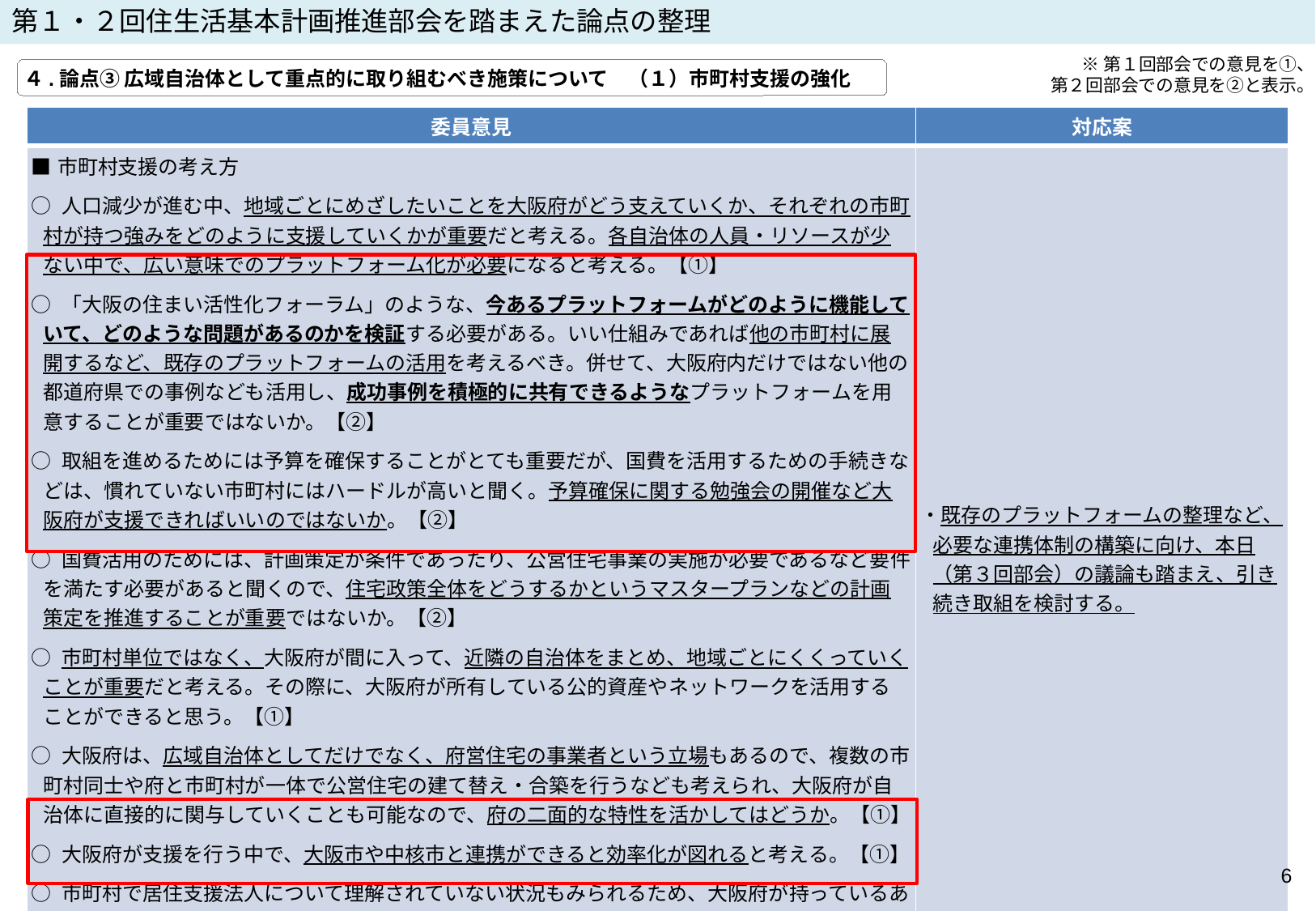

第１・２回住生活基本計画推進部会を踏まえた論点の整理
※第１回部会での意見を①、
第２回部会での意見を②と表示。
４.論点③ 広域自治体として重点的に取り組むべき施策について　（１）市町村支援の強化
| 委員意見 | 対応案 |
| --- | --- |
| ■市町村支援の考え方 ○ 人口減少が進む中、地域ごとにめざしたいことを大阪府がどう支えていくか、それぞれの市町村が持つ強みをどのように支援していくかが重要だと考える。各自治体の人員・リソースが少ない中で、広い意味でのプラットフォーム化が必要になると考える。【①】 ○ 「大阪の住まい活性化フォーラム」のような、今あるプラットフォームがどのように機能していて、どのような問題があるのかを検証する必要がある。いい仕組みであれば他の市町村に展開するなど、既存のプラットフォームの活用を考えるべき。併せて、大阪府内だけではない他の都道府県での事例なども活用し、成功事例を積極的に共有できるようなプラットフォームを用意することが重要ではないか。【②】 ○ 取組を進めるためには予算を確保することがとても重要だが、国費を活用するための手続きなどは、慣れていない市町村にはハードルが高いと聞く。予算確保に関する勉強会の開催など大阪府が支援できればいいのではないか。【②】 ○ 国費活用のためには、計画策定が条件であったり、公営住宅事業の実施が必要であるなど要件を満たす必要があると聞くので、住宅政策全体をどうするかというマスタープランなどの計画策定を推進することが重要ではないか。【②】 ○ 市町村単位ではなく、大阪府が間に入って、近隣の自治体をまとめ、地域ごとにくくっていくことが重要だと考える。その際に、大阪府が所有している公的資産やネットワークを活用することができると思う。【①】 ○ 大阪府は、広域自治体としてだけでなく、府営住宅の事業者という立場もあるので、複数の市町村同士や府と市町村が一体で公営住宅の建て替え・合築を行うなども考えられ、大阪府が自治体に直接的に関与していくことも可能なので、府の二面的な特性を活かしてはどうか。【①】 ○ 大阪府が支援を行う中で、大阪市や中核市と連携ができると効率化が図れると考える。【①】 ○ 市町村で居住支援法人について理解されていない状況もみられるため、大阪府が持っているあんぜん・あんしん賃貸住宅協力店などのネットワークの情報や仕組みを、公的資産として市町村に展開できればいいのではないか。【②】 | ・既存のプラットフォームの整理など、必要な連携体制の構築に向け、本日（第３回部会）の議論も踏まえ、引き続き取組を検討する。 |

6